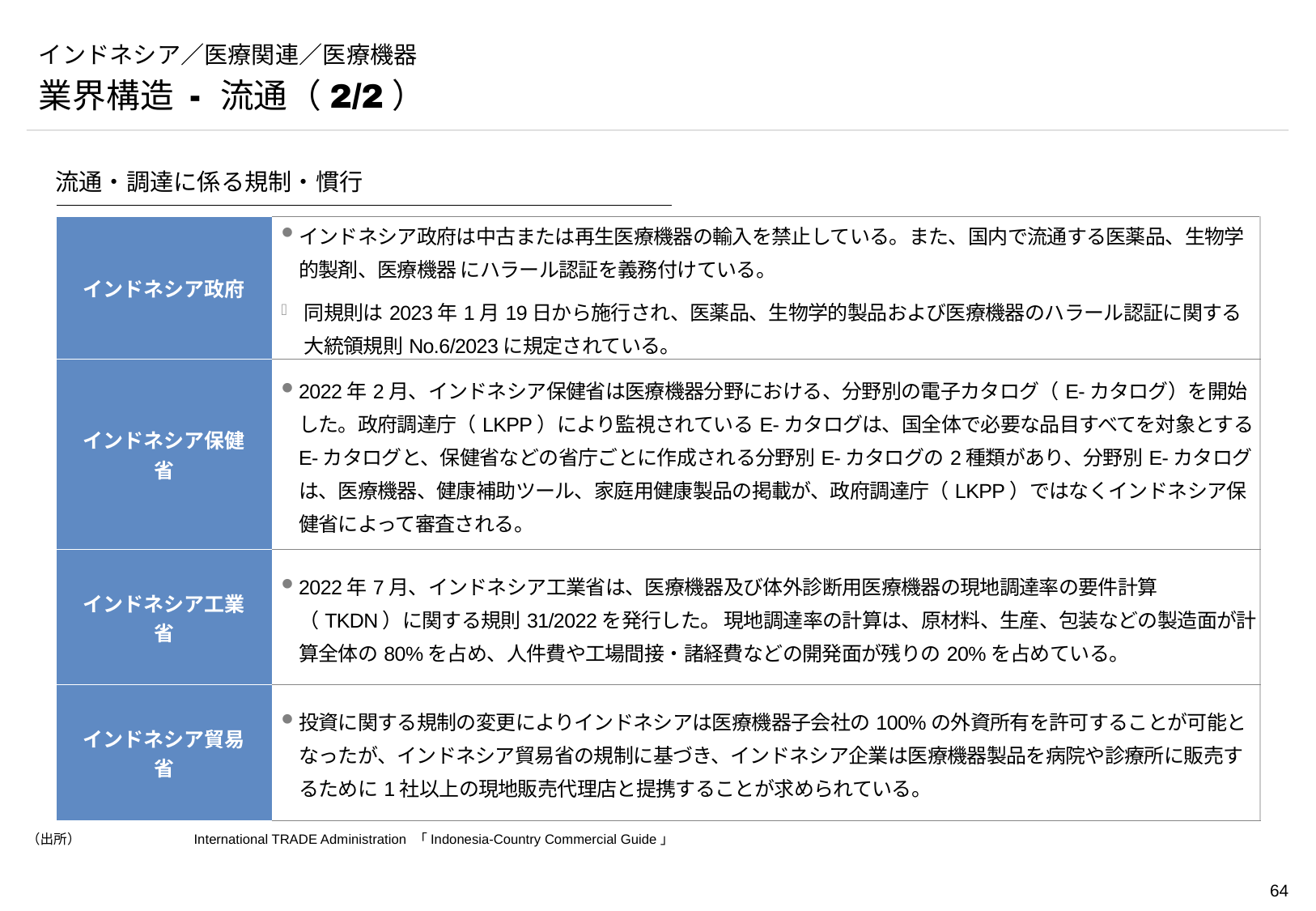

# インドネシア／医療関連／医療機器
業界構造 - 流通（2/2）
流通・調達に係る規制・慣行
| インドネシア政府 | インドネシア政府は中古または再生医療機器の輸入を禁止している。また、国内で流通する医薬品、生物学的製剤、医療機器 にハラール認証を義務付けている。 同規則は2023年1月19日から施行され、医薬品、生物学的製品および医療機器のハラール認証に関する大統領規則No.6/2023に規定されている。 |
| --- | --- |
| インドネシア保健省 | 2022年2月、インドネシア保健省は医療機器分野における、分野別の電子カタログ（E-カタログ）を開始した。政府調達庁（LKPP）により監視されているE-カタログは、国全体で必要な品目すべてを対象とするE-カタログと、保健省などの省庁ごとに作成される分野別E-カタログの2種類があり、分野別E-カタログは、医療機器、健康補助ツール、家庭用健康製品の掲載が、政府調達庁（LKPP）ではなくインドネシア保健省によって審査される。 |
| インドネシア工業省 | 2022年7月、インドネシア工業省は、医療機器及び体外診断用医療機器の現地調達率の要件計算（TKDN）に関する規則31/2022を発行した。 現地調達率の計算は、原材料、生産、包装などの製造面が計算全体の80%を占め、人件費や工場間接・諸経費などの開発面が残りの20%を占めている。 |
| インドネシア貿易省 | 投資に関する規制の変更によりインドネシアは医療機器子会社の100%の外資所有を許可することが可能となったが、インドネシア貿易省の規制に基づき、インドネシア企業は医療機器製品を病院や診療所に販売するために1社以上の現地販売代理店と提携することが求められている。 |
（出所）	International TRADE Administration 「Indonesia-Country Commercial Guide」